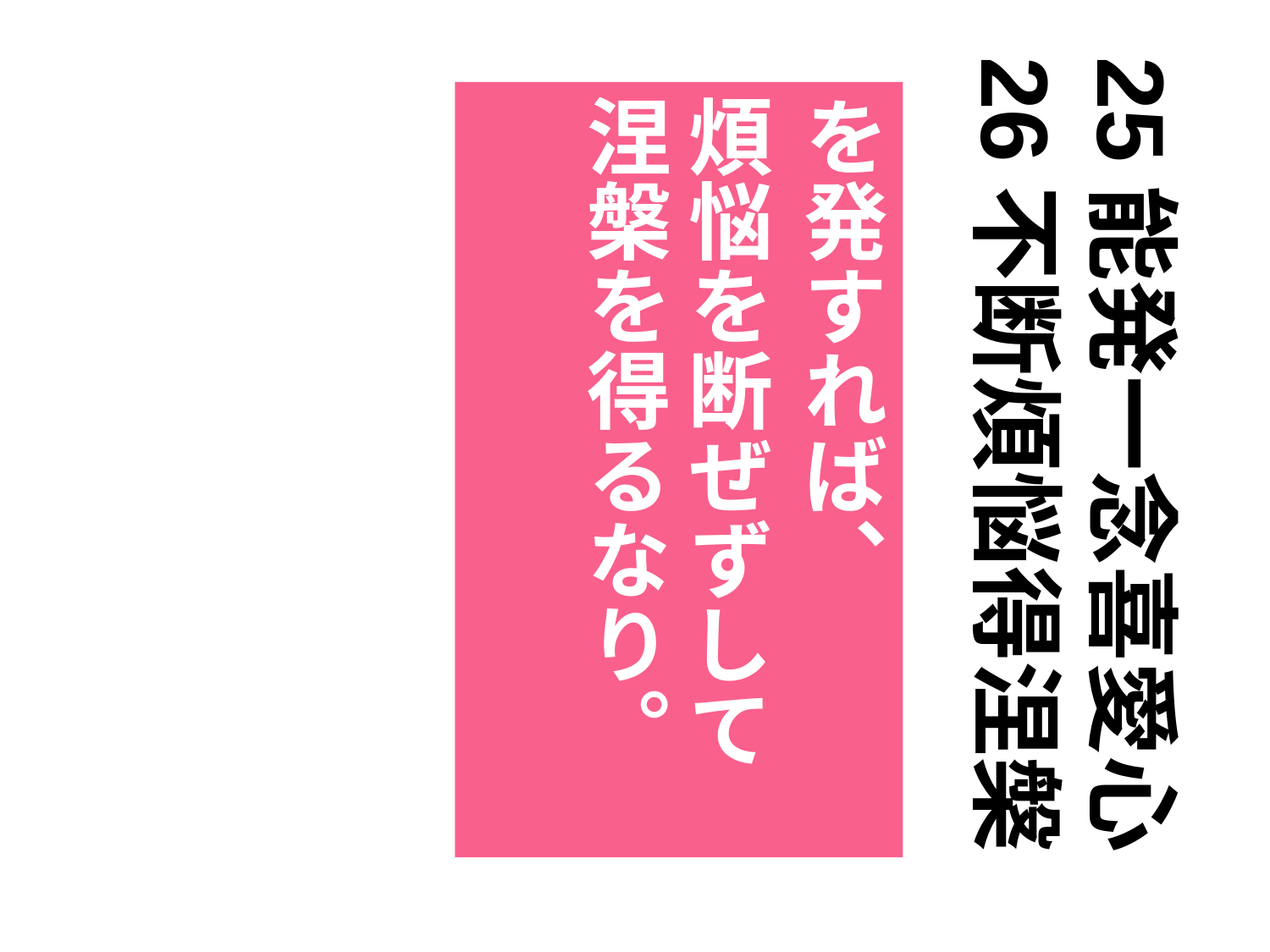

25能発一念喜愛心
26不断煩悩得涅槃
よく一念喜愛の心を発すれば、
煩悩を断ぜずして涅槃を得るなり。